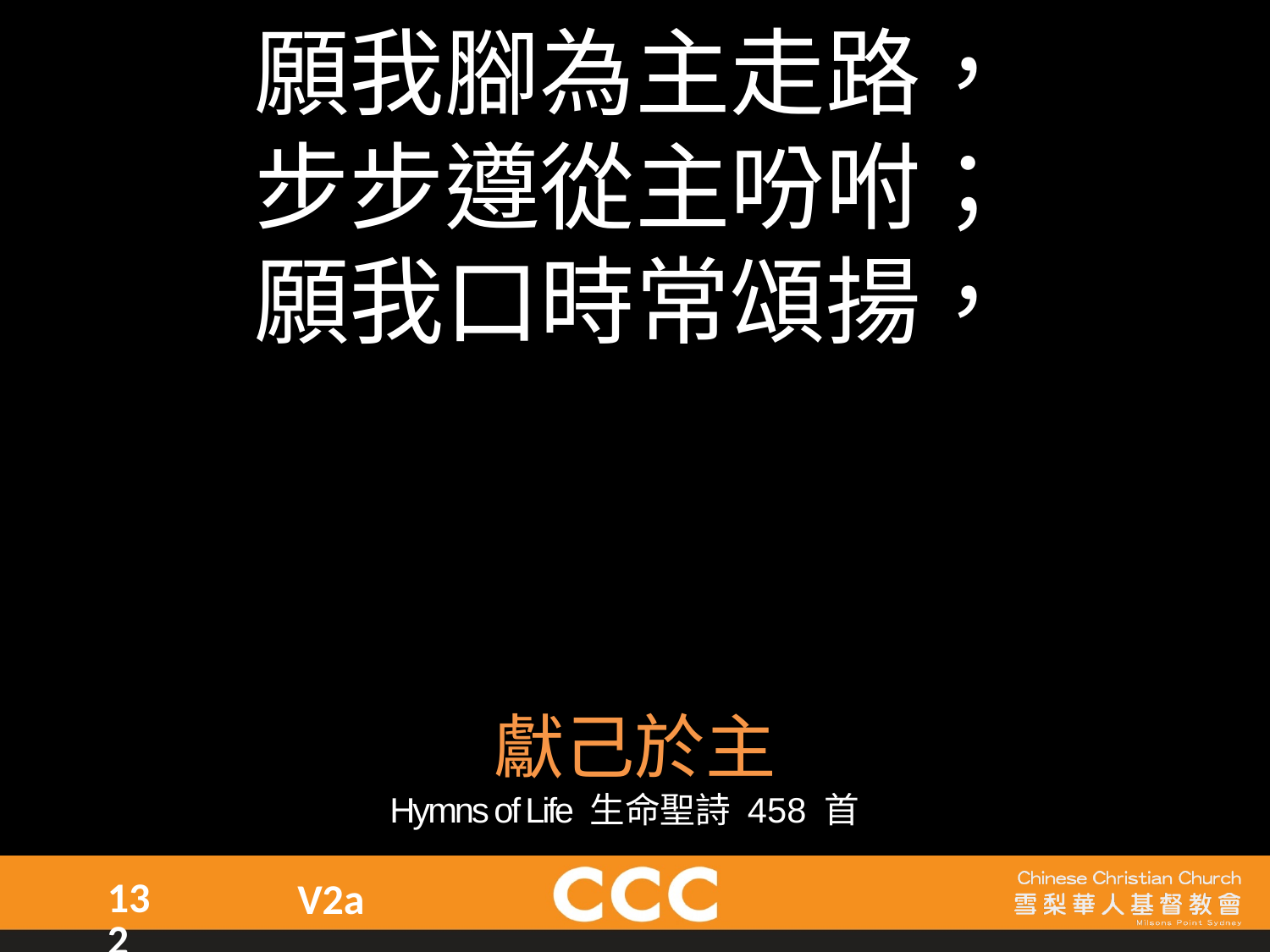

願我腳為主走路，
步步遵從主吩咐；
願我口時常頌揚，
獻己於主
Hymns of Life 生命聖詩 458 首
132
V2a